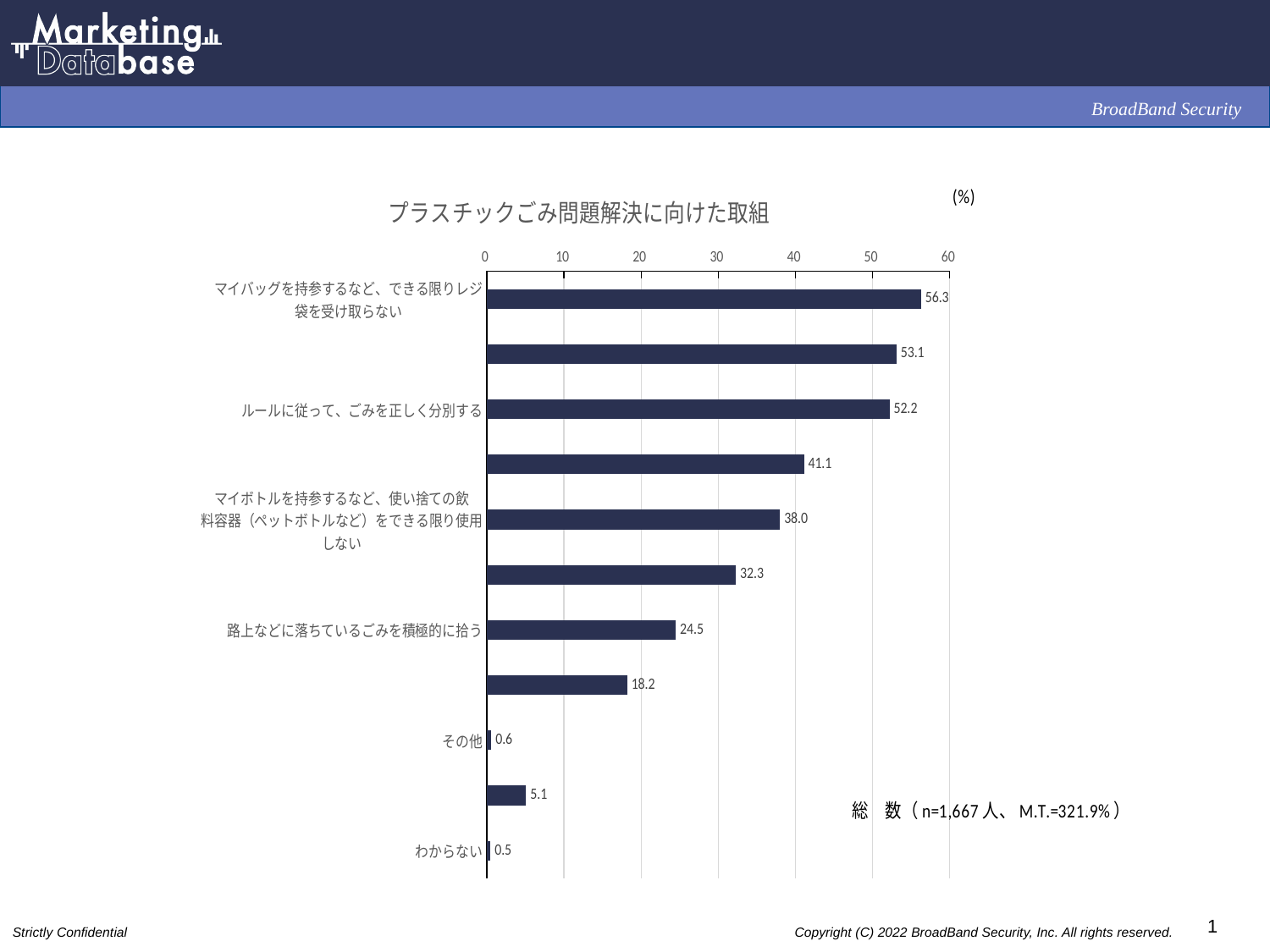

### Chart: プラスチックごみ問題解決に向けた取組

| Category |  |
|---|---|
| マイバッグを持参するなど、できる限りレジ
袋を受け取らない | 56.3 |
| ポイ捨て・不法投棄はしない | 53.1 |
| ルールに従って、ごみを正しく分別する | 52.2 |
| できる限りスプーンなどの食器・ストロー・
おしぼり・アメニティグッズを受け取らない | 41.1 |
| マイボトルを持参するなど、使い捨ての飲
料容器（ペットボトルなど）をできる限り使用
しない | 38.0 |
| リサイクル材や、植物を原料としたプラス
チックなどを使った製品を積極的に選ぶ | 32.3 |
| 路上などに落ちているごみを積極的に拾う | 24.5 |
| 街中や海岸で行われる清掃活動に積極的
に参加する | 18.2 |
| その他 | 0.6 |
| 今後、新たに取り組んでみたいと思うことは
ない | 5.1 |
| わからない | 0.5 |